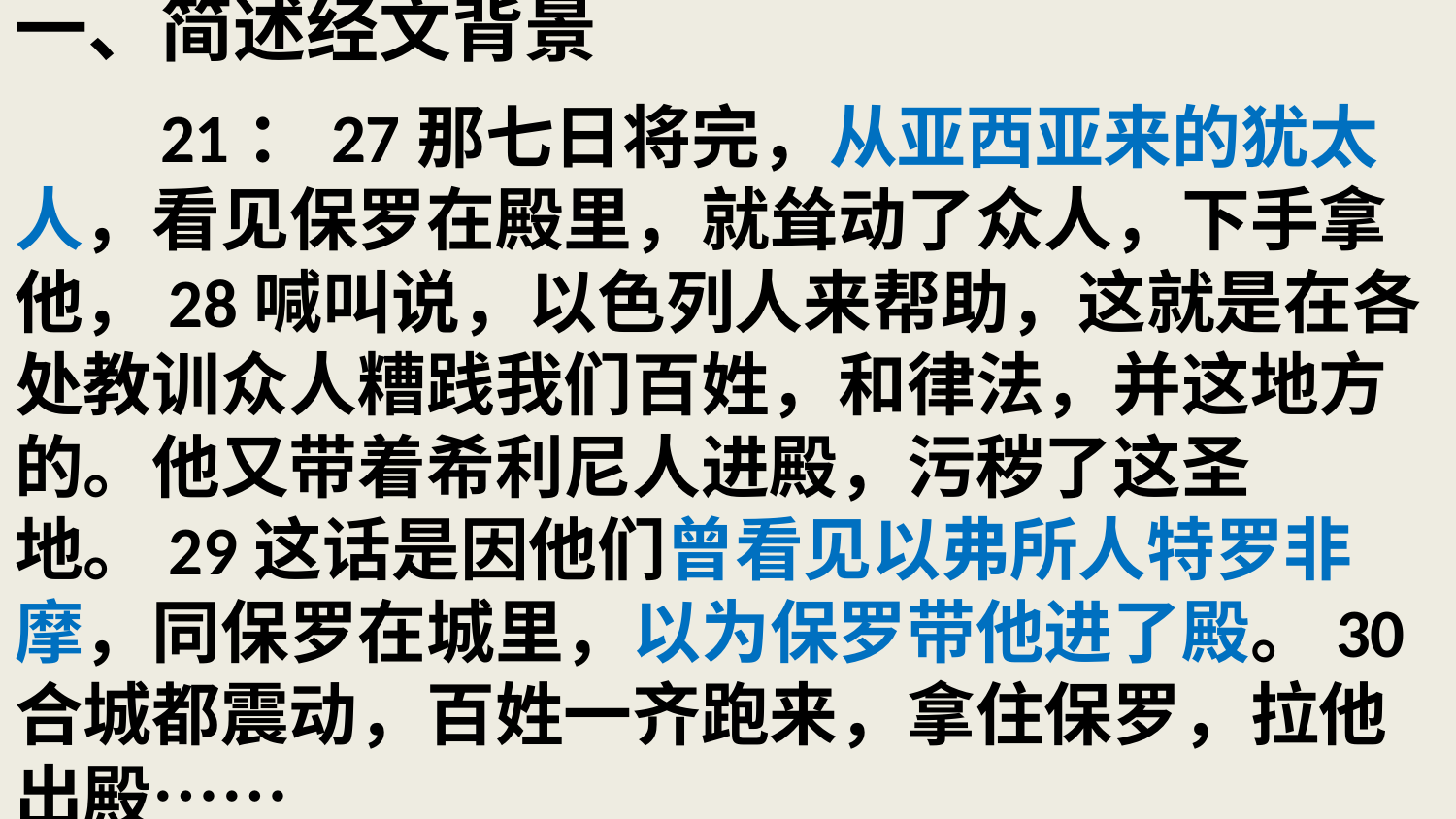

# 一、简述经文背景 21：27那七日将完，从亚西亚来的犹太人，看见保罗在殿里，就耸动了众人，下手拿他，28喊叫说，以色列人来帮助，这就是在各处教训众人糟践我们百姓，和律法，并这地方的。他又带着希利尼人进殿，污秽了这圣地。29这话是因他们曾看见以弗所人特罗非摩，同保罗在城里，以为保罗带他进了殿。30合城都震动，百姓一齐跑来，拿住保罗，拉他出殿……